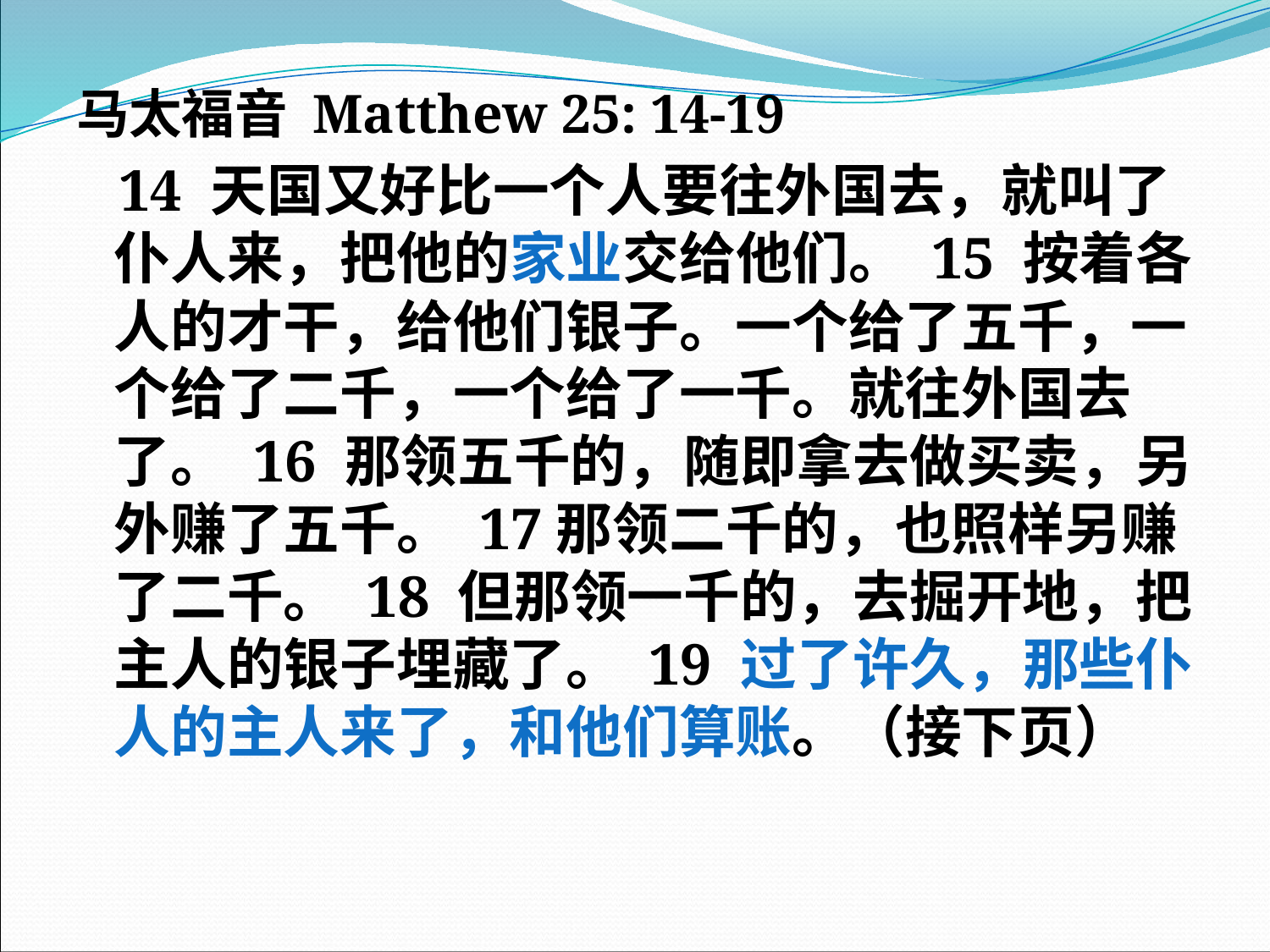

#
马太福音 Matthew 25: 14-19
   14 天国又好比一个人要往外国去，就叫了仆人来，把他的家业交给他们。 15 按着各人的才干，给他们银子。一个给了五千，一个给了二千，一个给了一千。就往外国去了。 16 那领五千的，随即拿去做买卖，另外赚了五千。 17那领二千的，也照样另赚了二千。 18 但那领一千的，去掘开地，把主人的银子埋藏了。 19 过了许久，那些仆人的主人来了，和他们算账。（接下页）